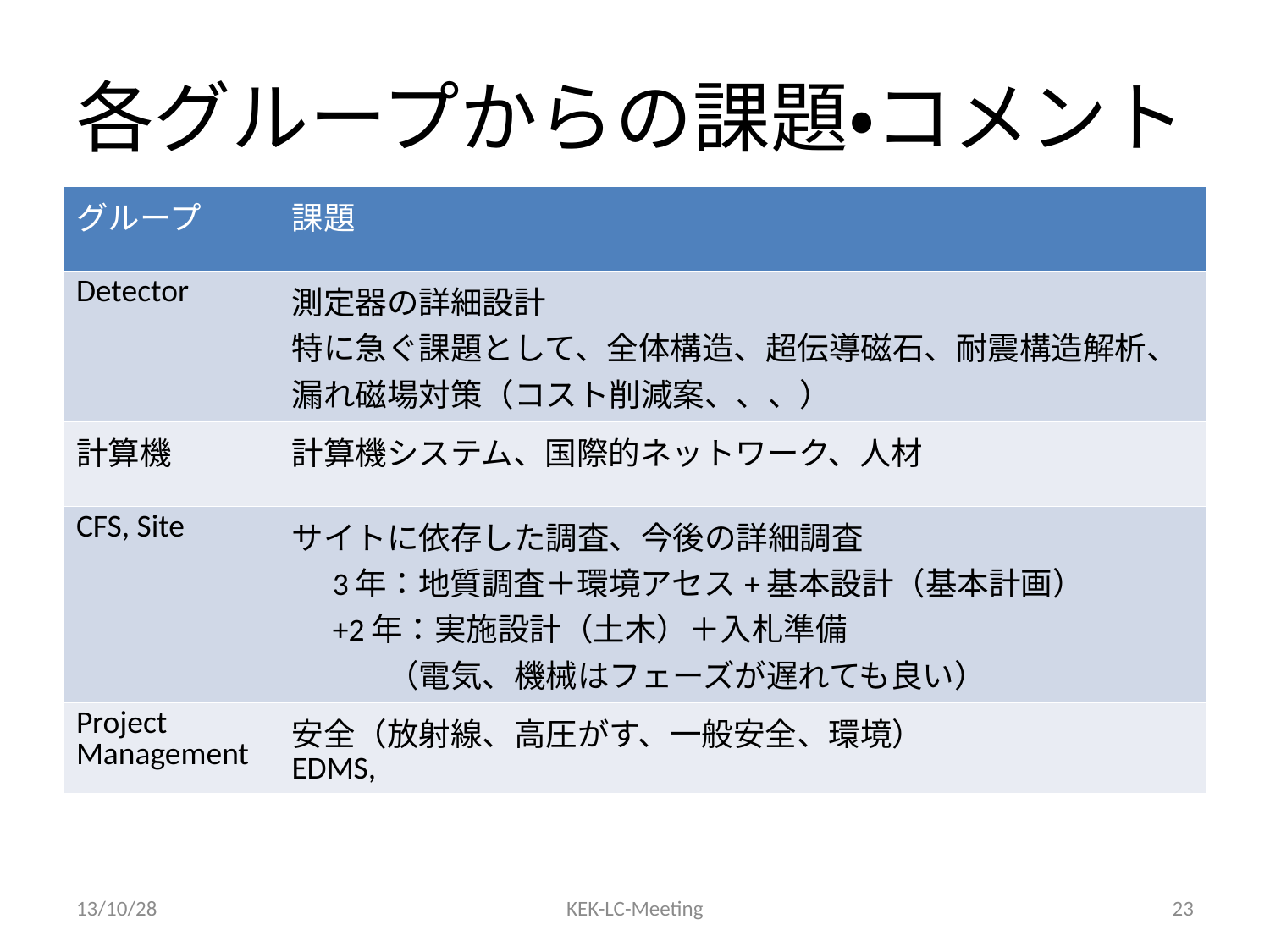

# 各グループからの課題・コメント
| グループ | 課題 |
| --- | --- |
| Detector | 測定器の詳細設計 特に急ぐ課題として、全体構造、超伝導磁石、耐震構造解析、漏れ磁場対策（コスト削減案、、、） |
| 計算機 | 計算機システム、国際的ネットワーク、人材 |
| CFS, Site | サイトに依存した調査、今後の詳細調査 　3年：地質調査＋環境アセス+基本設計（基本計画） 　+2年：実施設計（土木）＋入札準備 　　　（電気、機械はフェーズが遅れても良い） |
| Project Management | 安全（放射線、高圧がす、一般安全、環境） EDMS, |
13/10/28
KEK-LC-Meeting
23